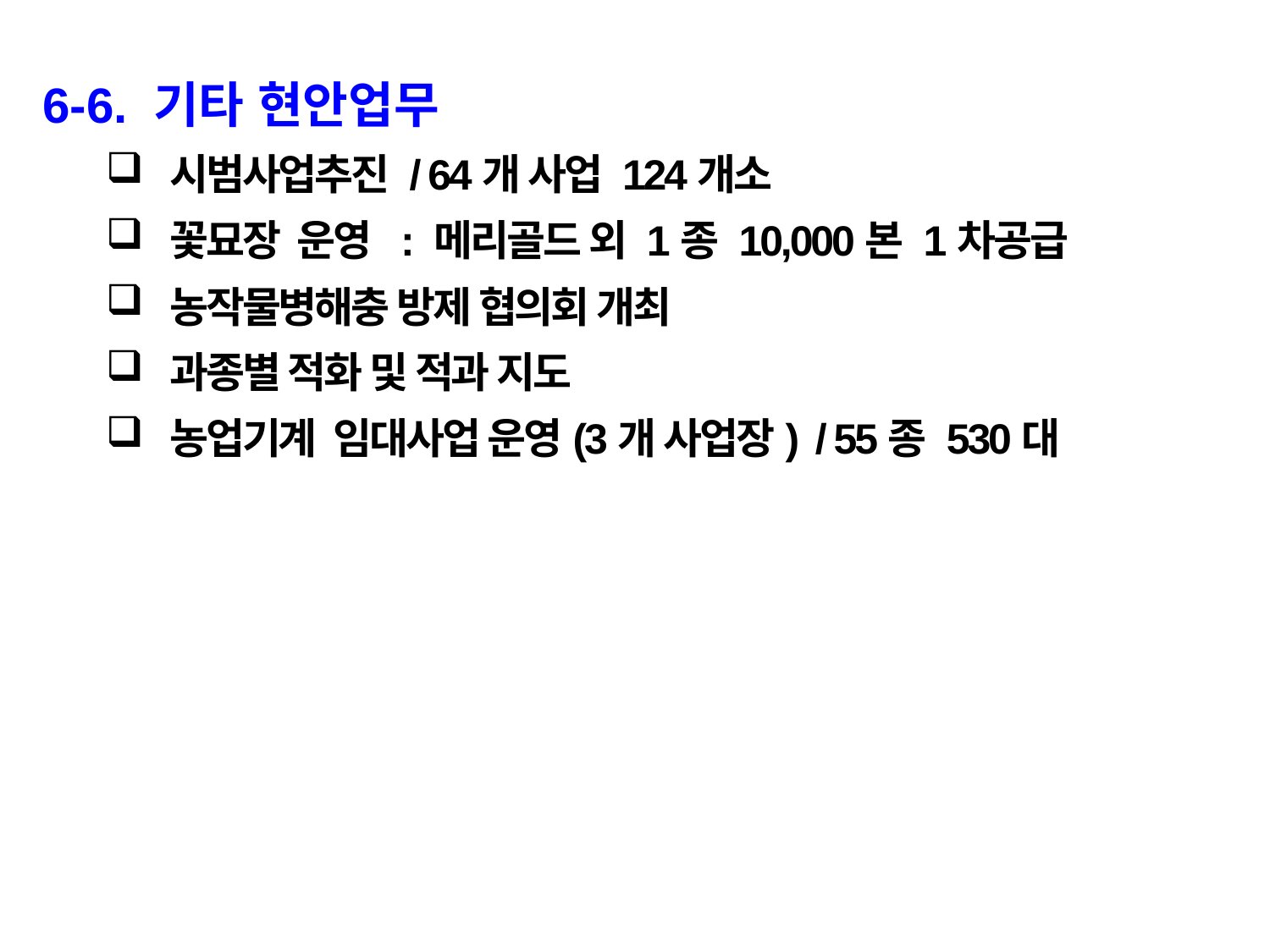

6-6. 기타 현안업무
시범사업추진 / 64개 사업 124개소
꽃묘장  운영  : 메리골드 외 1종 10,000본 1차공급
농작물병해충 방제 협의회 개최
과종별 적화 및 적과 지도
농업기계  임대사업 운영(3개 사업장)  / 55종 530대